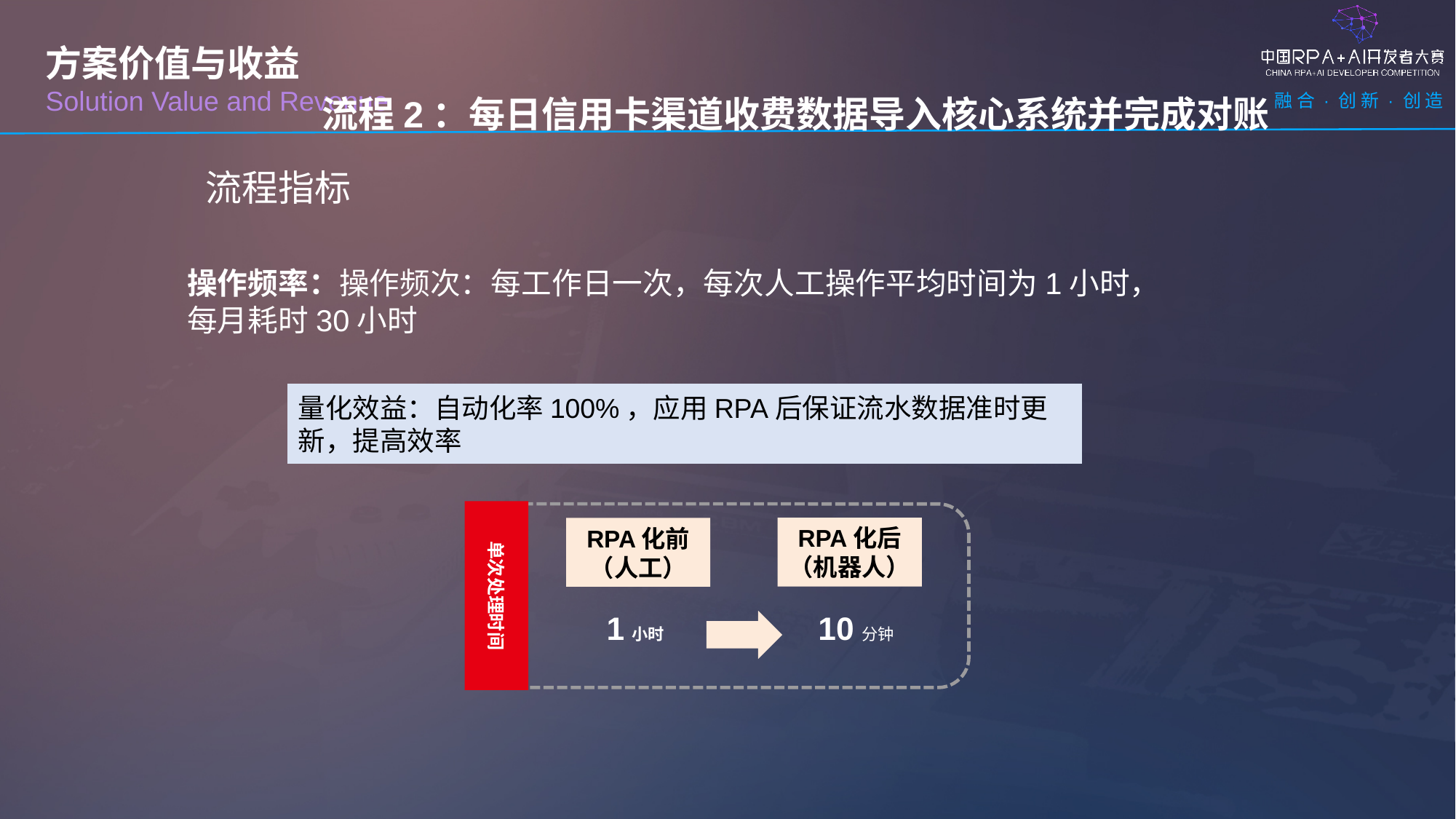

方案价值与收益
Solution Value and Revenue
流程2：每日信用卡渠道收费数据导入核心系统并完成对账
流程指标
操作频率：操作频次：每工作日一次，每次人工操作平均时间为1小时，每月耗时30小时
量化效益：自动化率100%，应用RPA后保证流水数据准时更新，提高效率
单次处理时间

RPA化后
（机器人）
RPA化前
（人工）
1小时
10分钟